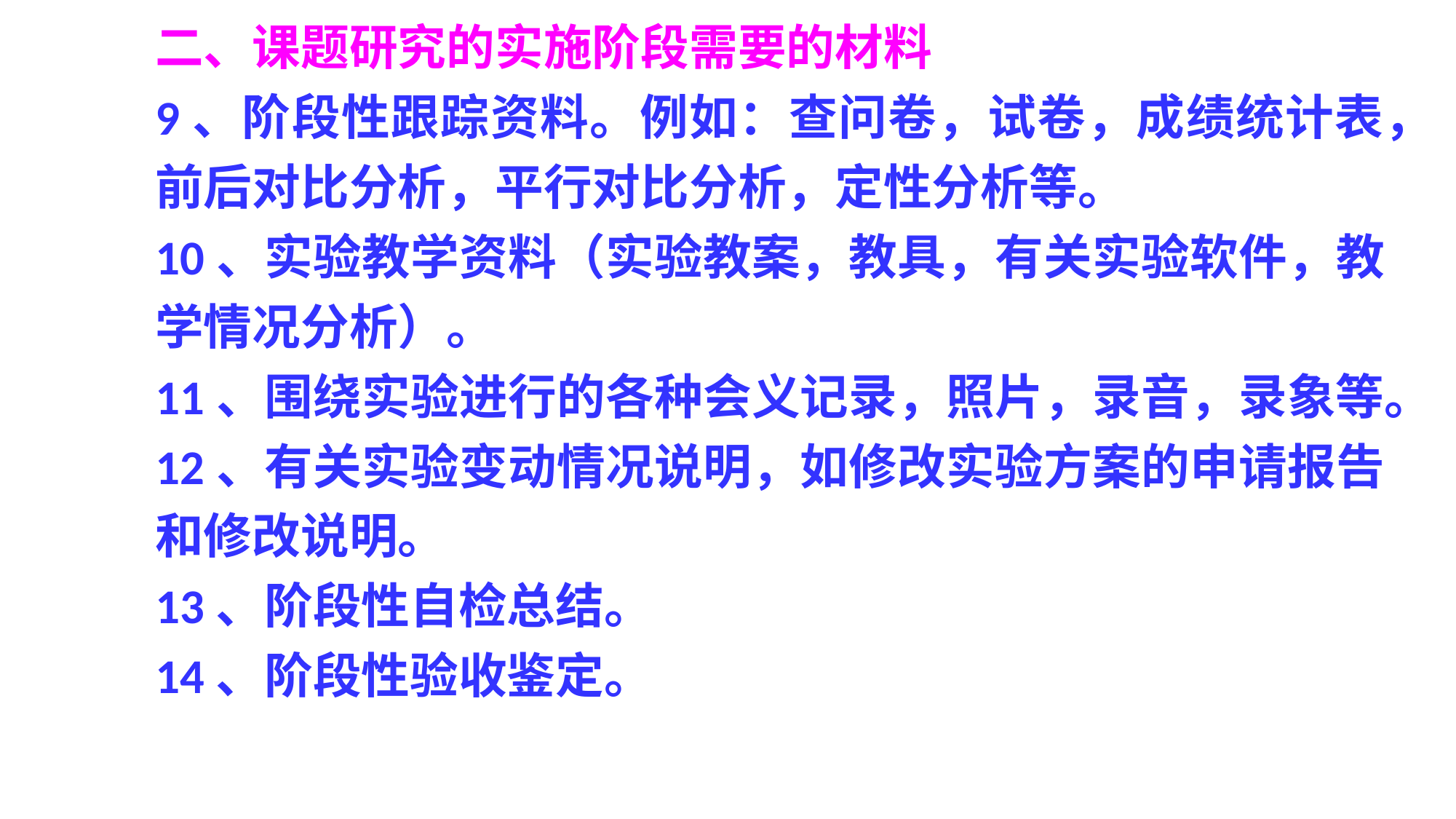

二、课题研究的实施阶段需要的材料
9、阶段性跟踪资料。例如：查问卷，试卷，成绩统计表，前后对比分析，平行对比分析，定性分析等。
10、实验教学资料（实验教案，教具，有关实验软件，教学情况分析）。
11、围绕实验进行的各种会义记录，照片，录音，录象等。
12、有关实验变动情况说明，如修改实验方案的申请报告和修改说明。
13、阶段性自检总结。
14、阶段性验收鉴定。